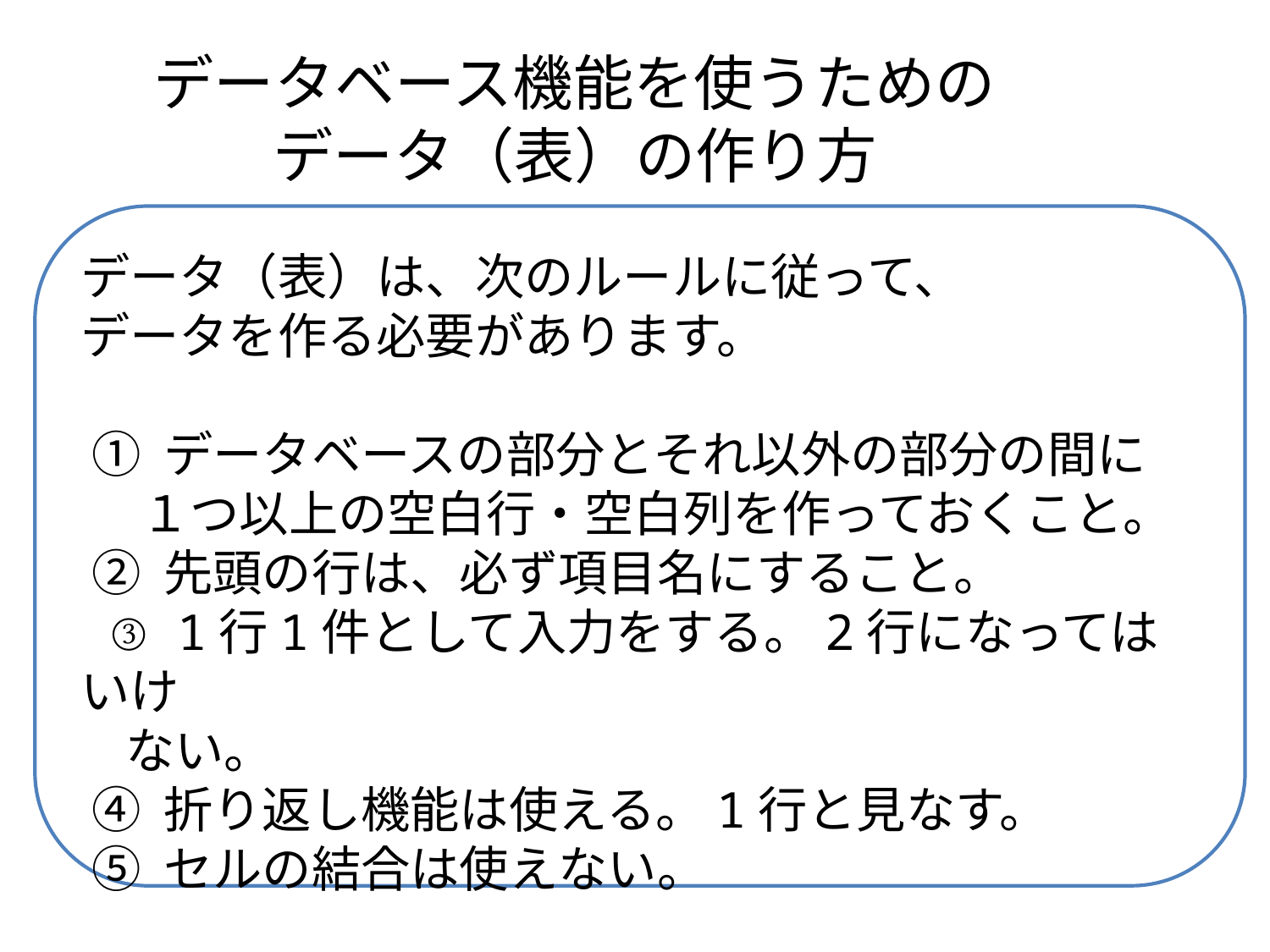

# データベース機能を使うための　　 データ（表）の作り方
データ（表）は、次のルールに従って、
データを作る必要があります。

 ① データベースの部分とそれ以外の部分の間に
　 １つ以上の空白行・空白列を作っておくこと。
 ② 先頭の行は、必ず項目名にすること。
 ③ 1行1件として入力をする。2行になってはいけ
   ない。
 ④ 折り返し機能は使える。1行と見なす。
 ⑤ セルの結合は使えない。